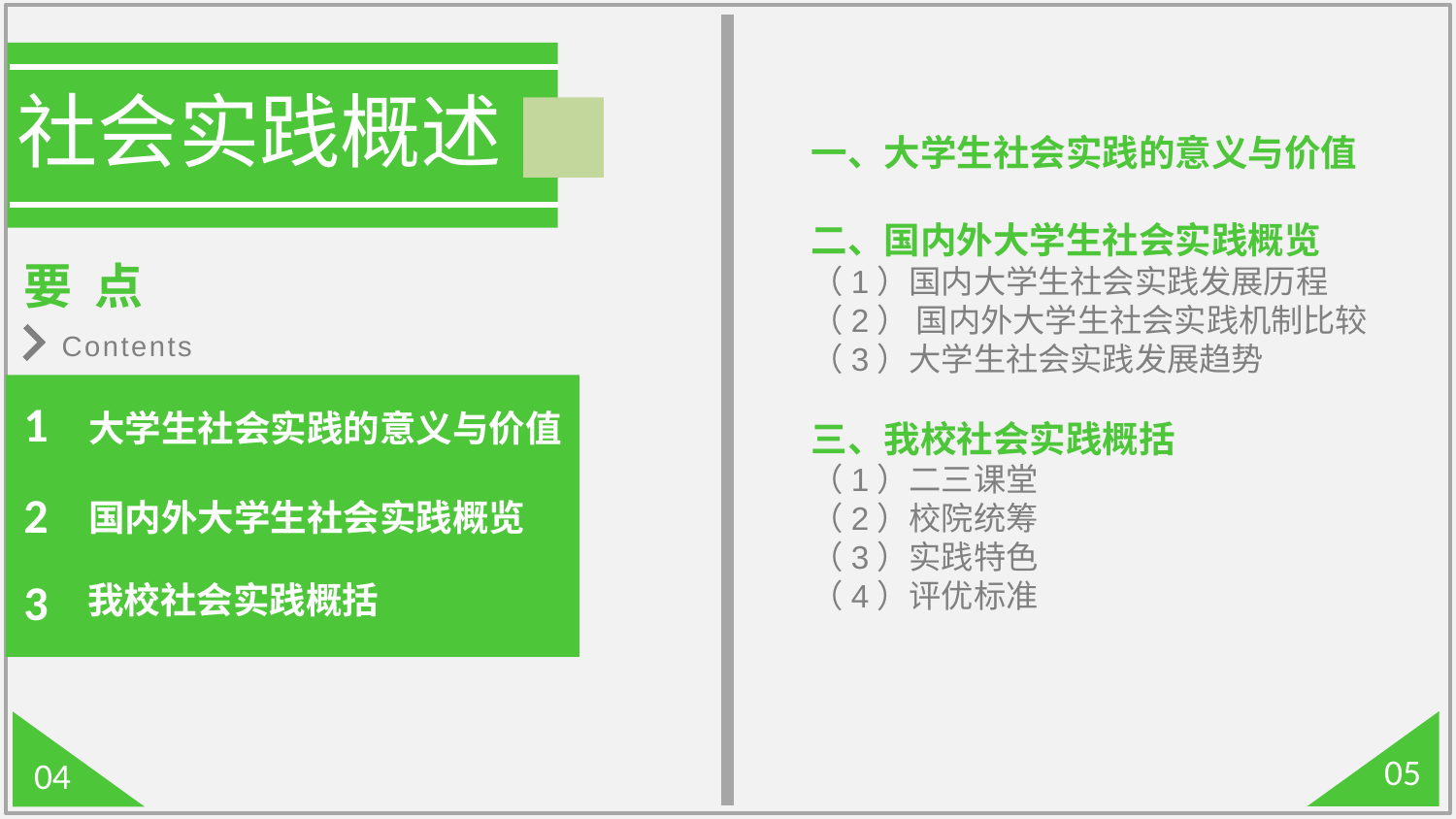

社会实践概述

一、大学生社会实践的意义与价值

二、国内外大学生社会实践概览
（1）国内大学生社会实践发展历程
（2） 国内外大学生社会实践机制比较
（3）大学生社会实践发展趋势

三、我校社会实践概括
（1）二三课堂
（2）校院统筹
（3）实践特色
（4）评优标准

要  点
Contents

1
大学生社会实践的意义与价值
2
国内外大学生社会实践概览
3
我校社会实践概括

05
04